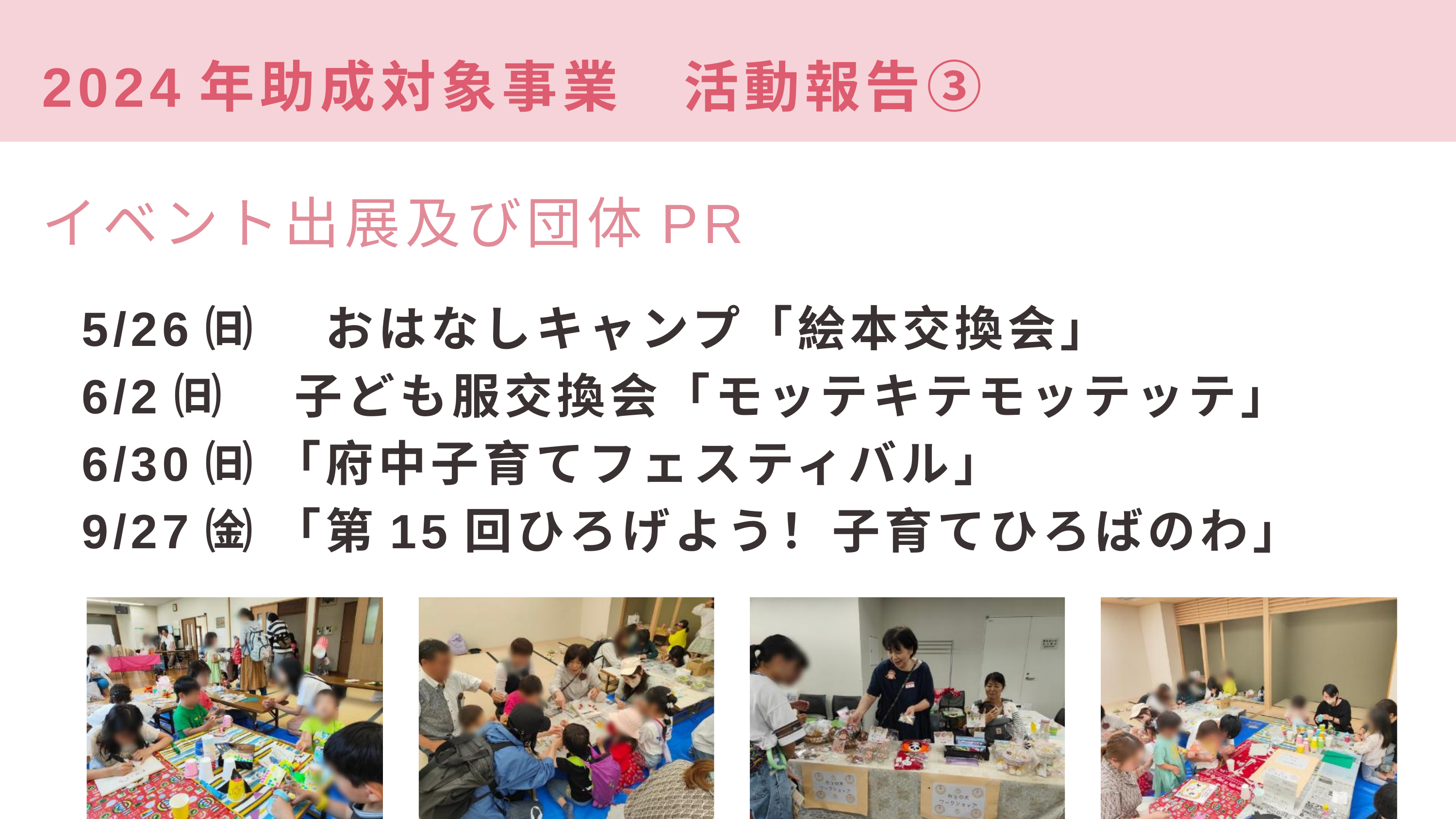

2024年助成対象事業　活動報告③
イベント出展及び団体PR
5/26㈰ 　おはなしキャンプ「絵本交換会｣
6/2㈰ 　子ども服交換会「モッテキテモッテッテ」
6/30㈰ 「府中子育てフェスティバル」
9/27㈮ 「第15回ひろげよう！子育てひろばのわ」